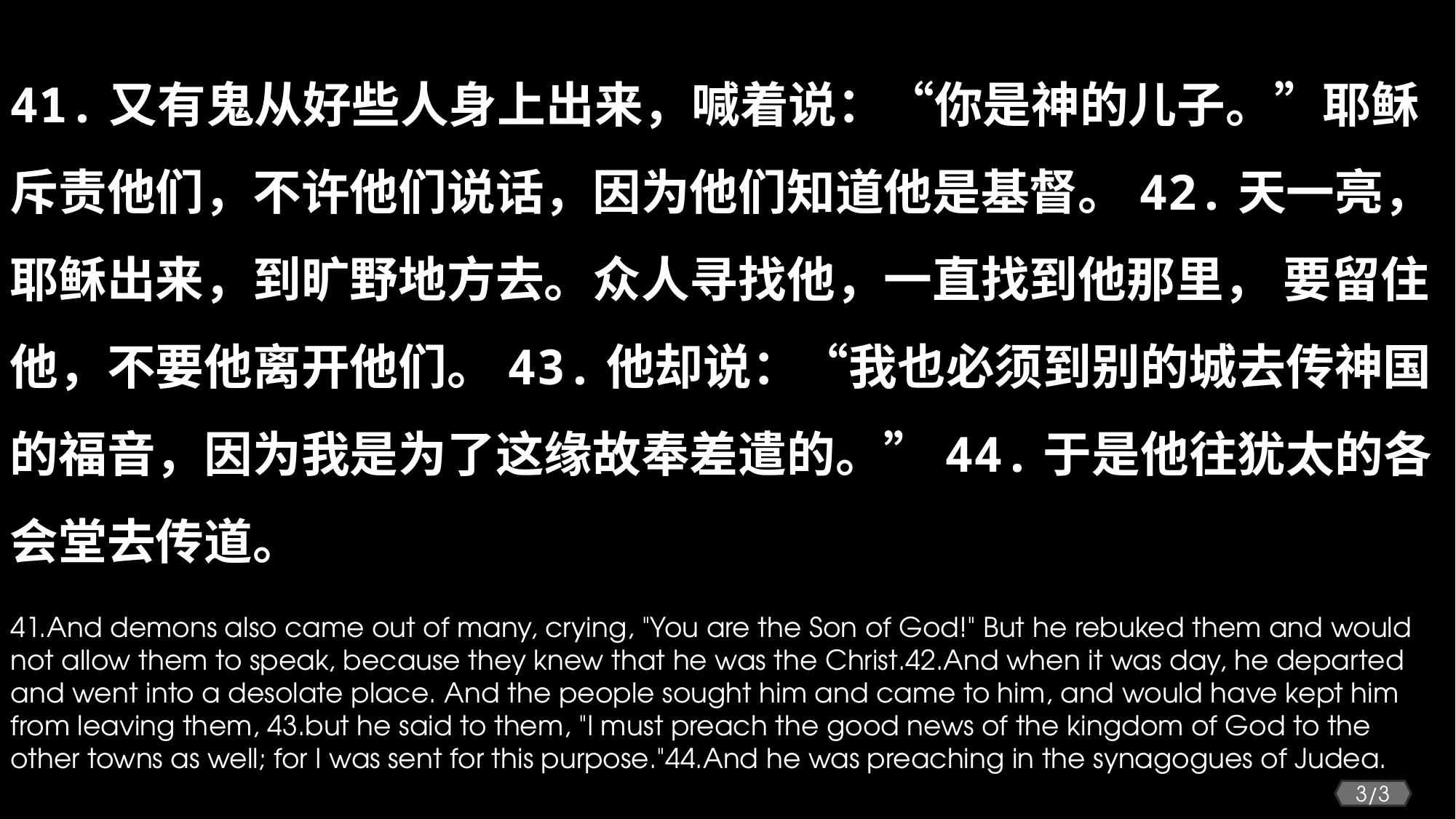

41.又有鬼从好些人身上出来，喊着说：“你是神的儿子。”耶稣斥责他们，不许他们说话，因为他们知道他是基督。42.天一亮，耶稣出来，到旷野地方去。众人寻找他，一直找到他那里， 要留住他，不要他离开他们。43.他却说：“我也必须到别的城去传神国的福音，因为我是为了这缘故奉差遣的。”44.于是他往犹太的各会堂去传道。

41.And demons also came out of many, crying, "You are the Son of God!" But he rebuked them and would not allow them to speak, because they knew that he was the Christ.42.And when it was day, he departed and went into a desolate place. And the people sought him and came to him, and would have kept him from leaving them, 43.but he said to them, "I must preach the good news of the kingdom of God to the other towns as well; for I was sent for this purpose."44.And he was preaching in the synagogues of Judea.
3/3